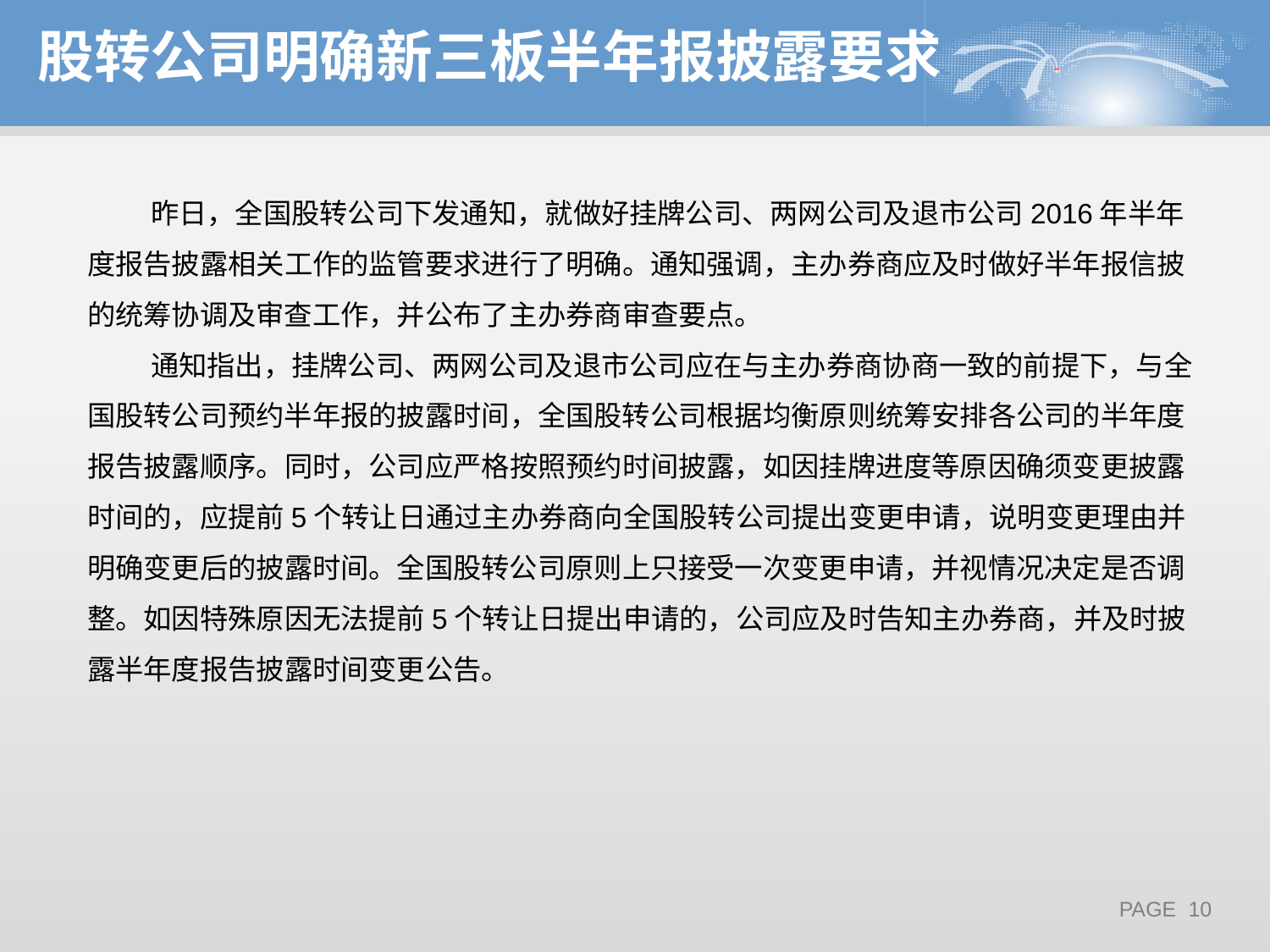

股转公司明确新三板半年报披露要求
昨日，全国股转公司下发通知，就做好挂牌公司、两网公司及退市公司2016年半年度报告披露相关工作的监管要求进行了明确。通知强调，主办券商应及时做好半年报信披的统筹协调及审查工作，并公布了主办券商审查要点。
通知指出，挂牌公司、两网公司及退市公司应在与主办券商协商一致的前提下，与全国股转公司预约半年报的披露时间，全国股转公司根据均衡原则统筹安排各公司的半年度报告披露顺序。同时，公司应严格按照预约时间披露，如因挂牌进度等原因确须变更披露时间的，应提前5个转让日通过主办券商向全国股转公司提出变更申请，说明变更理由并明确变更后的披露时间。全国股转公司原则上只接受一次变更申请，并视情况决定是否调整。如因特殊原因无法提前5个转让日提出申请的，公司应及时告知主办券商，并及时披露半年度报告披露时间变更公告。